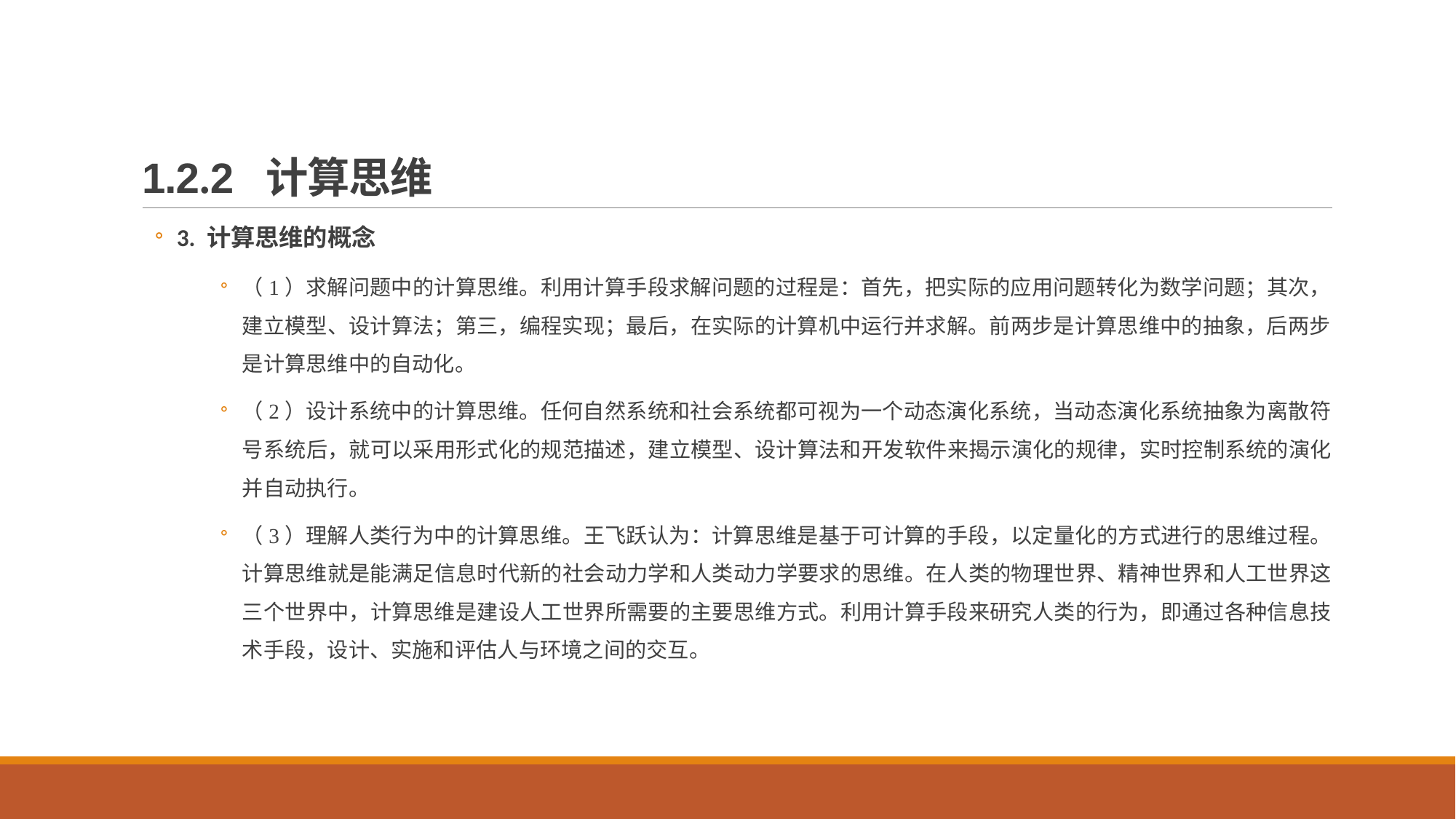

# 1.2.2  计算思维
3. 计算思维的概念
（1）求解问题中的计算思维。利用计算手段求解问题的过程是：首先，把实际的应用问题转化为数学问题；其次，建立模型、设计算法；第三，编程实现；最后，在实际的计算机中运行并求解。前两步是计算思维中的抽象，后两步是计算思维中的自动化。
（2）设计系统中的计算思维。任何自然系统和社会系统都可视为一个动态演化系统，当动态演化系统抽象为离散符号系统后，就可以采用形式化的规范描述，建立模型、设计算法和开发软件来揭示演化的规律，实时控制系统的演化并自动执行。
（3）理解人类行为中的计算思维。王飞跃认为：计算思维是基于可计算的手段，以定量化的方式进行的思维过程。计算思维就是能满足信息时代新的社会动力学和人类动力学要求的思维。在人类的物理世界、精神世界和人工世界这三个世界中，计算思维是建设人工世界所需要的主要思维方式。利用计算手段来研究人类的行为，即通过各种信息技术手段，设计、实施和评估人与环境之间的交互。